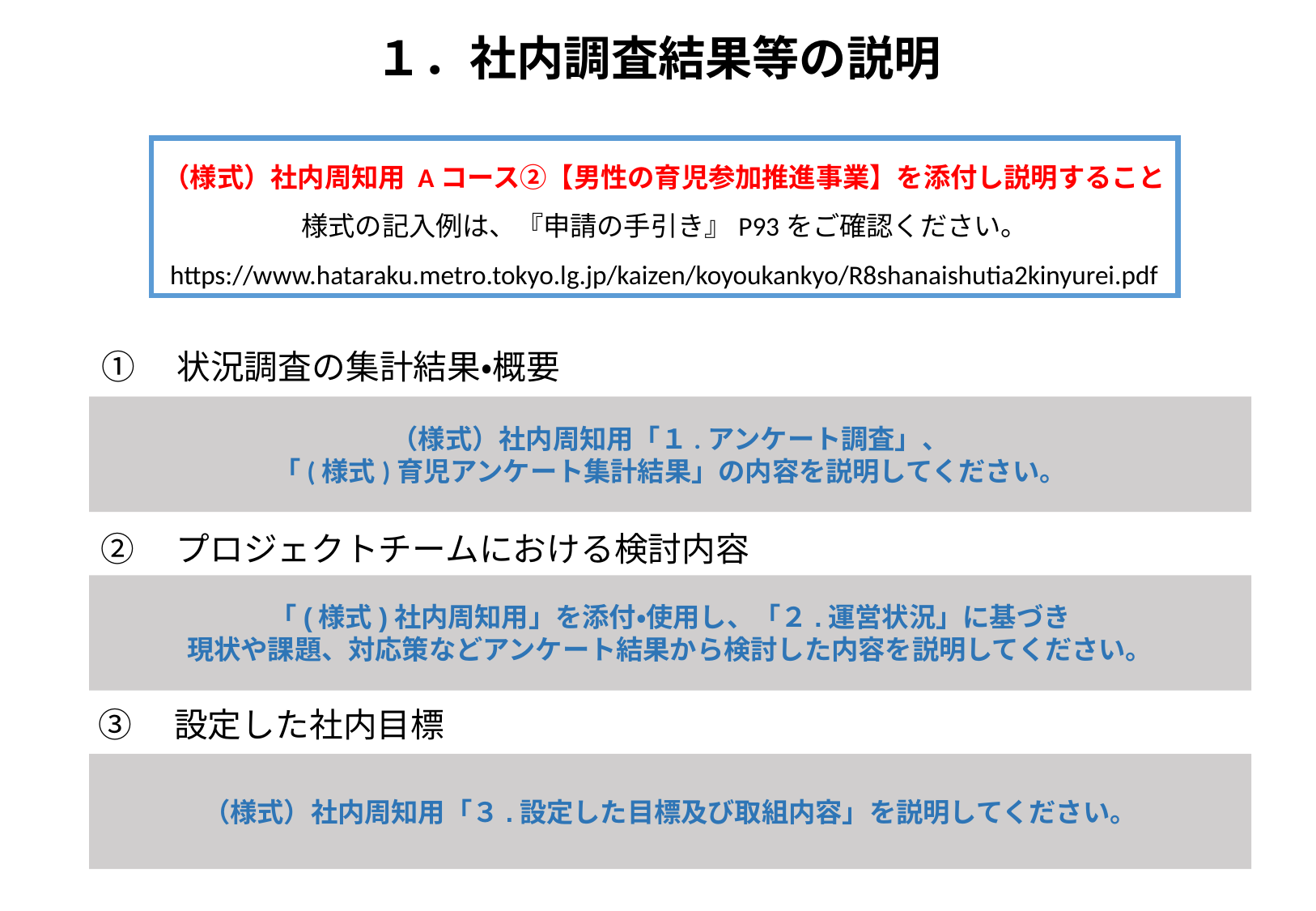

１．社内調査結果等の説明
（様式）社内周知用 Aコース②【男性の育児参加推進事業】を添付し説明すること
様式の記入例は、『申請の手引き』P93をご確認ください。
https://www.hataraku.metro.tokyo.lg.jp/kaizen/koyoukankyo/R8shanaishutia2kinyurei.pdf
①　状況調査の集計結果・概要

（様式）社内周知用「１.アンケート調査」、
「(様式)育児アンケート集計結果」の内容を説明してください。
②　プロジェクトチームにおける検討内容
「(様式)社内周知用」を添付・使用し、「２.運営状況」に基づき
現状や課題、対応策などアンケート結果から検討した内容を説明してください。
③　設定した社内目標
（様式）社内周知用「３.設定した目標及び取組内容」を説明してください。